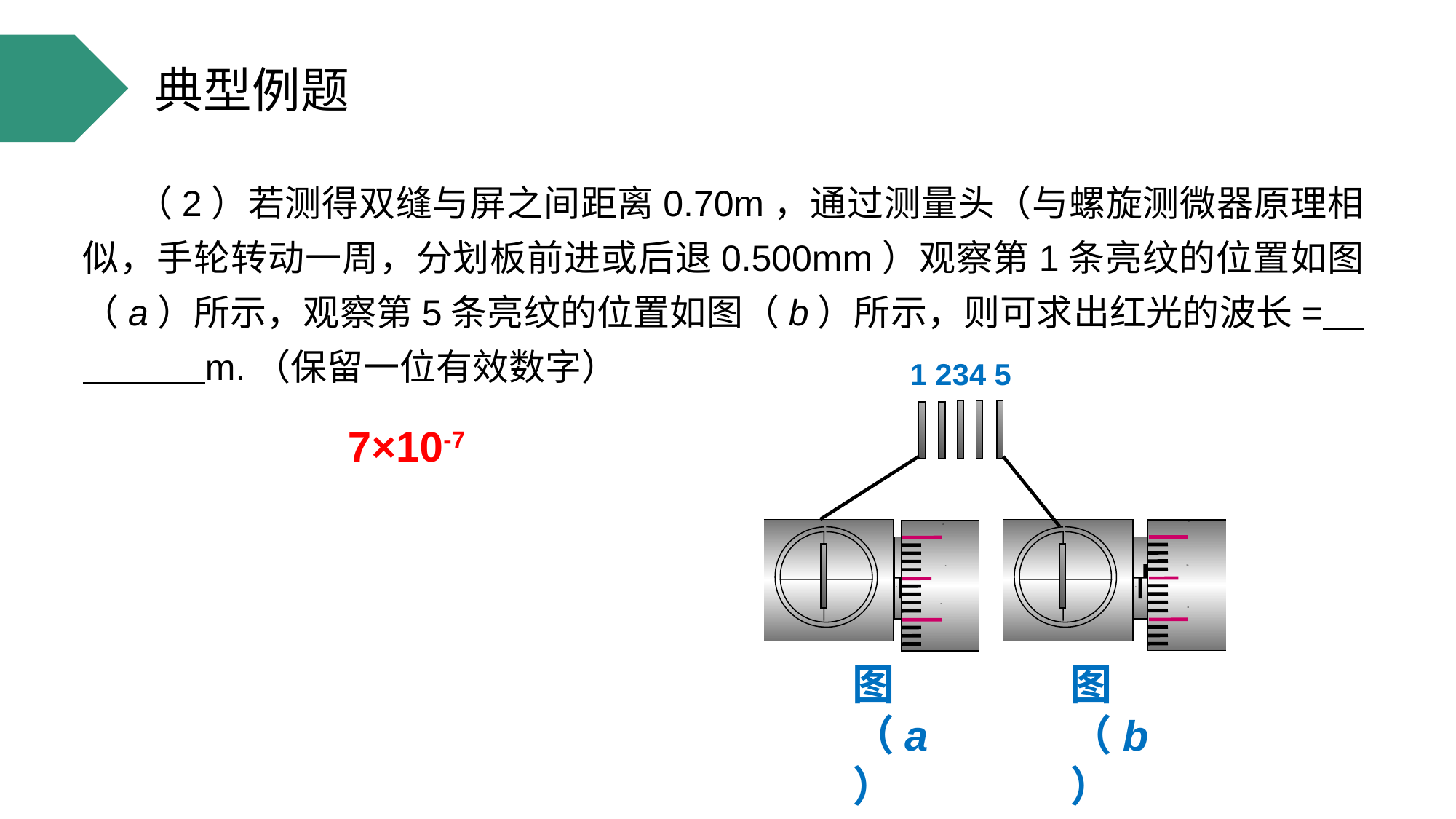

典型例题
     （2）若测得双缝与屏之间距离0.70m，通过测量头（与螺旋测微器原理相似，手轮转动一周，分划板前进或后退0.500mm）观察第1条亮纹的位置如图（a）所示，观察第5条亮纹的位置如图（b）所示，则可求出红光的波长=                 m.（保留一位有效数字）
1 234 5

10

0

0

40

20

15

0

10

图（a）
图（b）
7×10-7